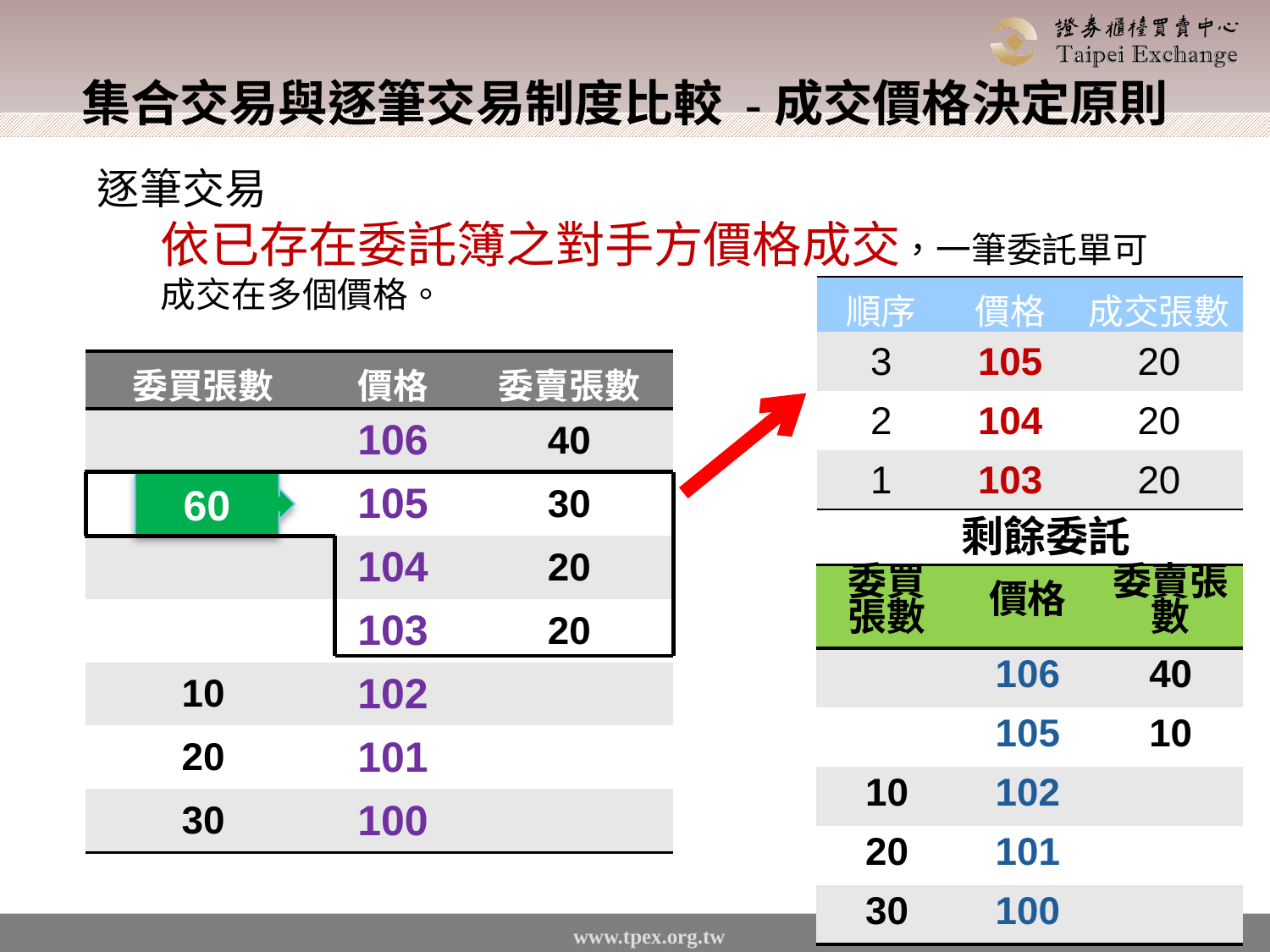

# 集合交易與逐筆交易制度比較 -成交價格決定原則
逐筆交易
依已存在委託簿之對手方價格成交，一筆委託單可成交在多個價格。
| 順序 | 價格 | 成交張數 |
| --- | --- | --- |
| 3 | 105 | 20 |
| 2 | 104 | 20 |
| 1 | 103 | 20 |
| 委買張數 | 價格 | 委賣張數 |
| --- | --- | --- |
|  | 106 | 40 |
|  | 105 | 30 |
|  | 104 | 20 |
|  | 103 | 20 |
| 10 | 102 |  |
| 20 | 101 |  |
| 30 | 100 |  |
60
剩餘委託
| 委買張數 | 價格 | 委賣張數 |
| --- | --- | --- |
|  | 106 | 40 |
|  | 105 | 10 |
| 10 | 102 |  |
| 20 | 101 |  |
| 30 | 100 |  |
8